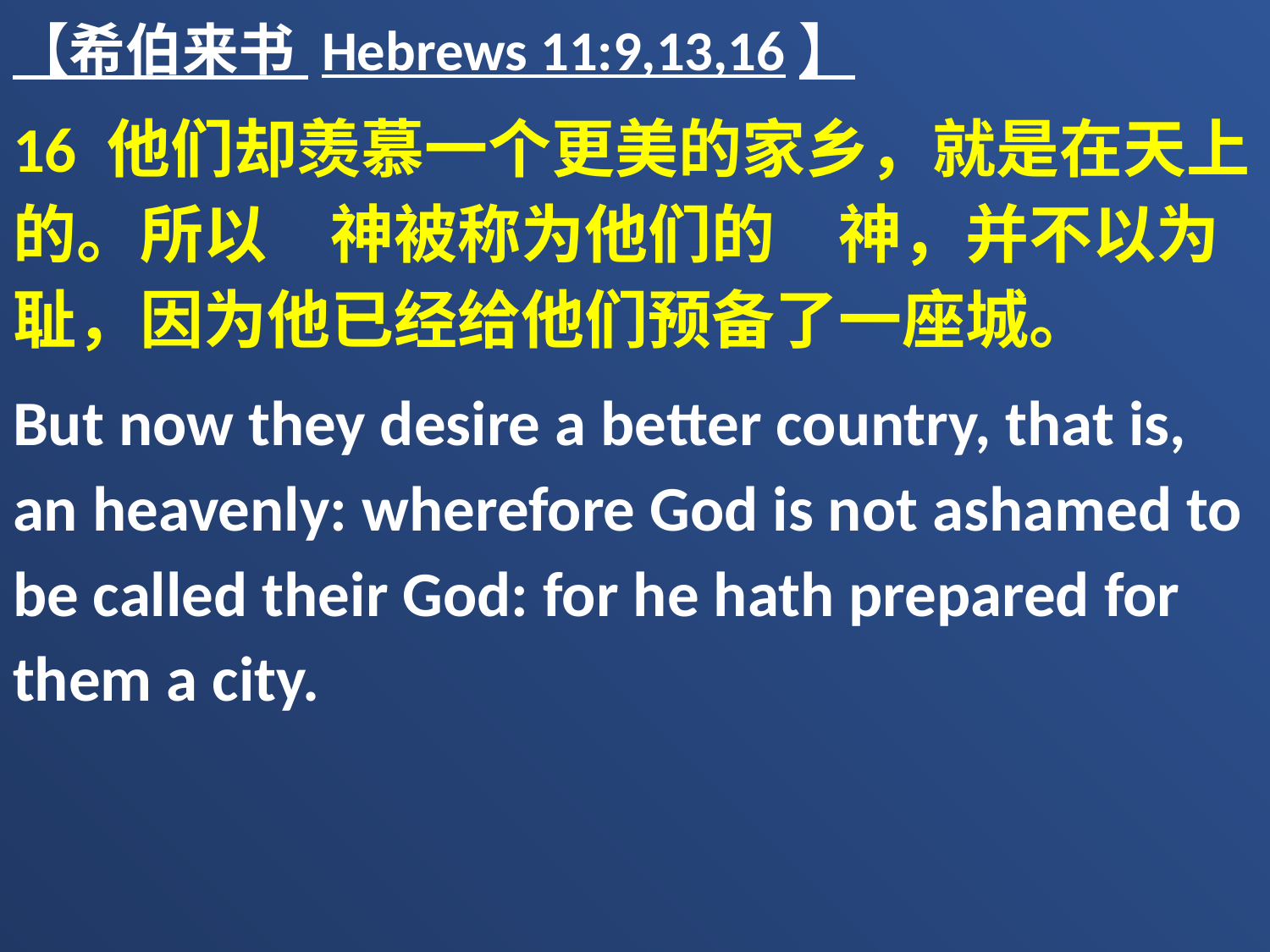

【希伯来书 Hebrews 11:9,13,16】
16 他们却羡慕一个更美的家乡，就是在天上的。所以　神被称为他们的　神，并不以为耻，因为他已经给他们预备了一座城。
But now they desire a better country, that is, an heavenly: wherefore God is not ashamed to be called their God: for he hath prepared for them a city.